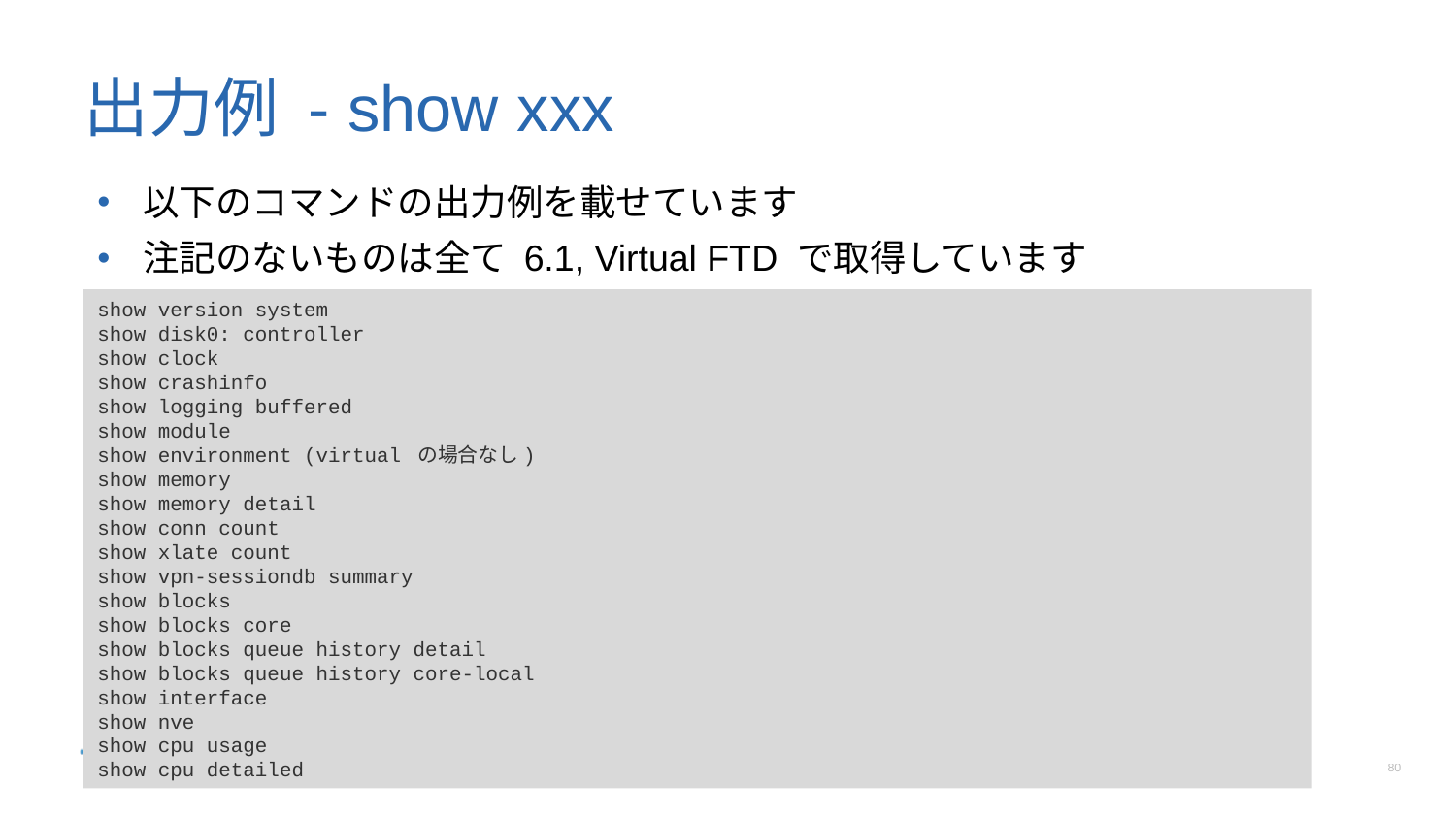

# 出力例 - show xxx
以下のコマンドの出力例を載せています
注記のないものは全て 6.1, Virtual FTD で取得しています

show version system
show disk0: controller
show clock
show crashinfo
show logging buffered
show module
show environment (virtual の場合なし)
show memory
show memory detail
show conn count
show xlate count
show vpn-sessiondb summary
show blocks
show blocks core
show blocks queue history detail
show blocks queue history core-local
show interface
show nve
show cpu usage
show cpu detailed